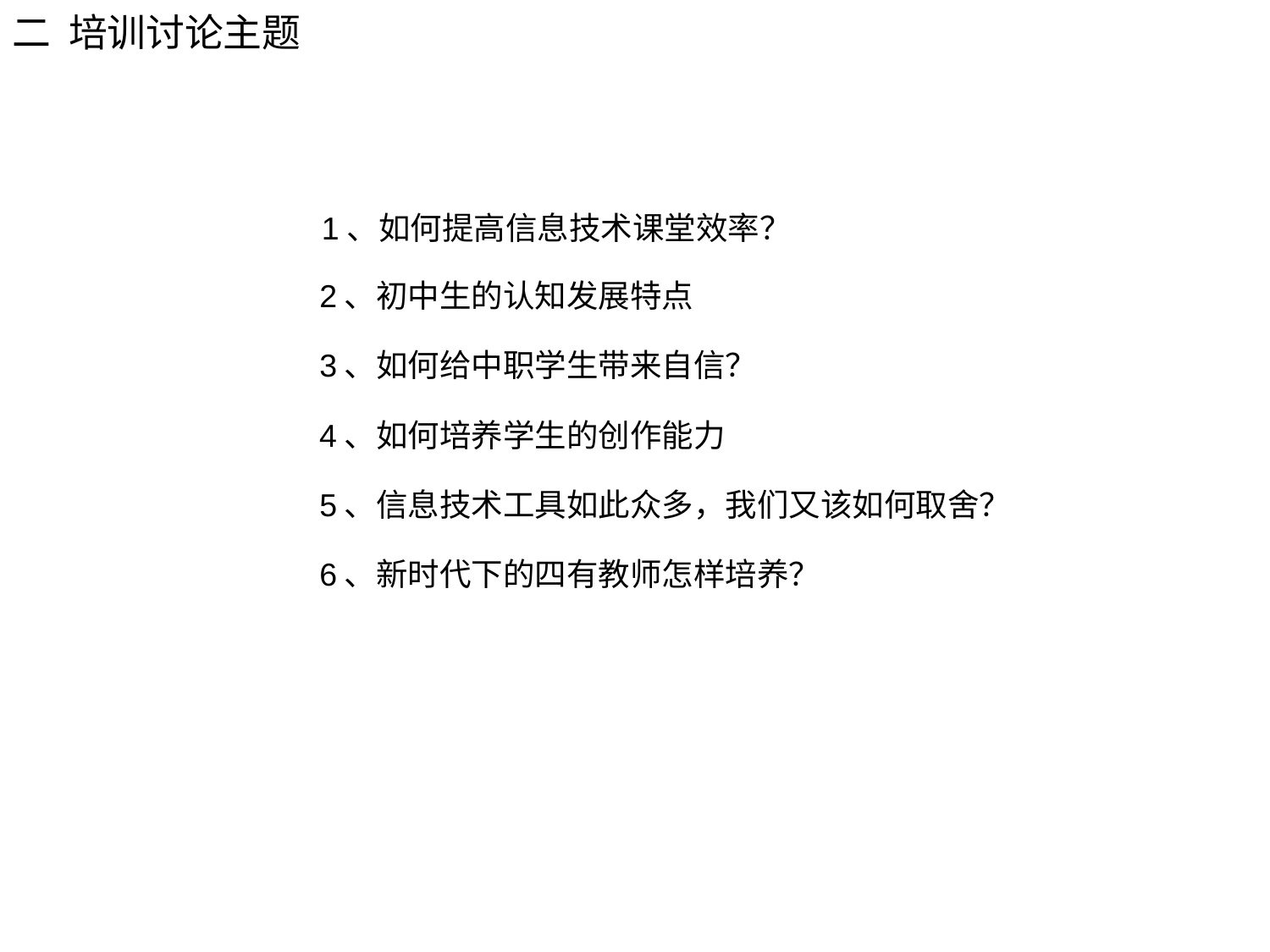

二  培训讨论主题
1、如何提高信息技术课堂效率？
2、初中生的认知发展特点
3、如何给中职学生带来自信？
4、如何培养学生的创作能力
5、信息技术工具如此众多，我们又该如何取舍？
6、新时代下的四有教师怎样培养？